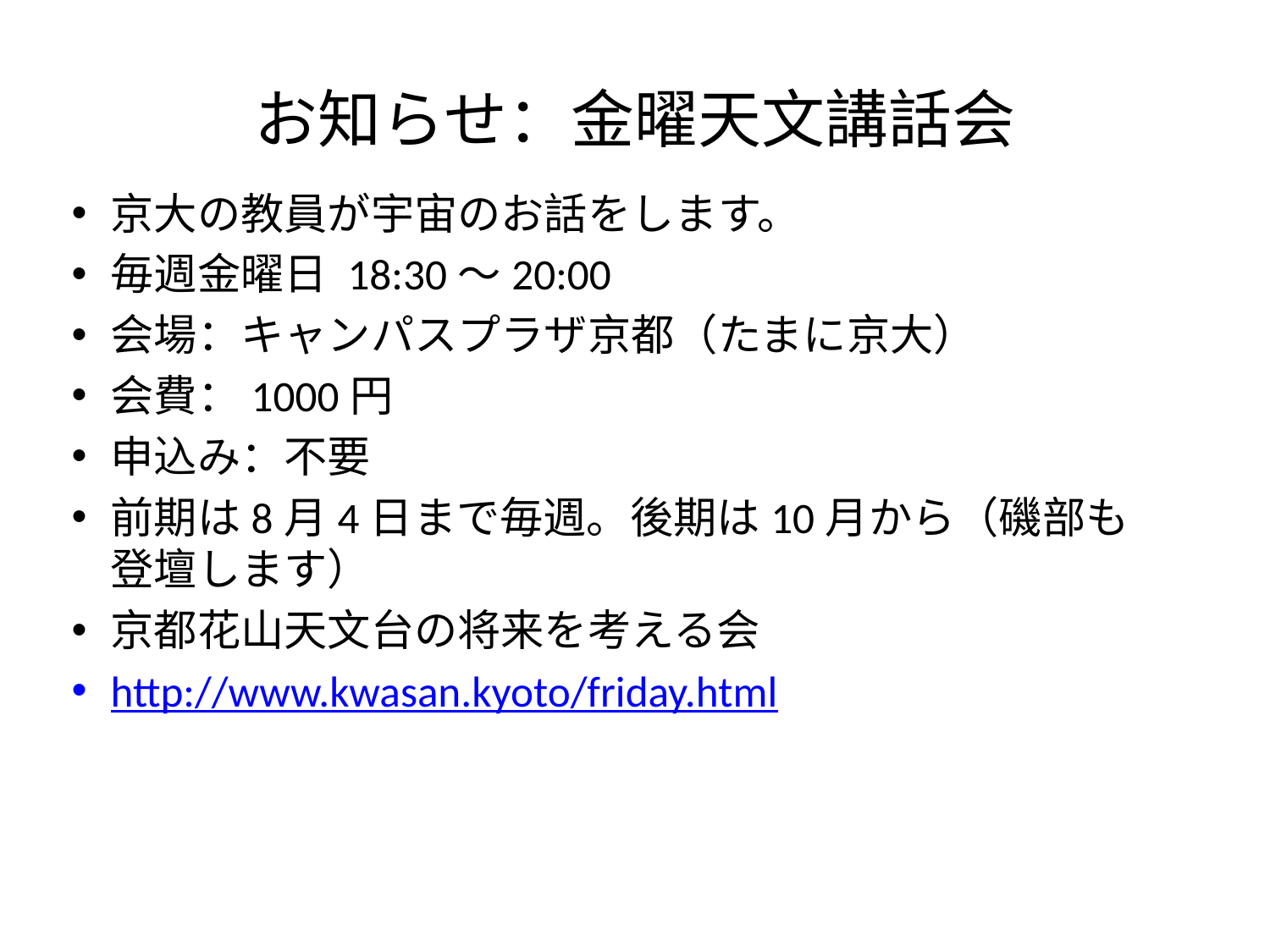

# お知らせ：金曜天文講話会
京大の教員が宇宙のお話をします。
毎週金曜日 18:30〜20:00
会場：キャンパスプラザ京都（たまに京大）
会費：1000円
申込み：不要
前期は8月4日まで毎週。後期は10月から（磯部も登壇します）
京都花山天文台の将来を考える会
http://www.kwasan.kyoto/friday.html